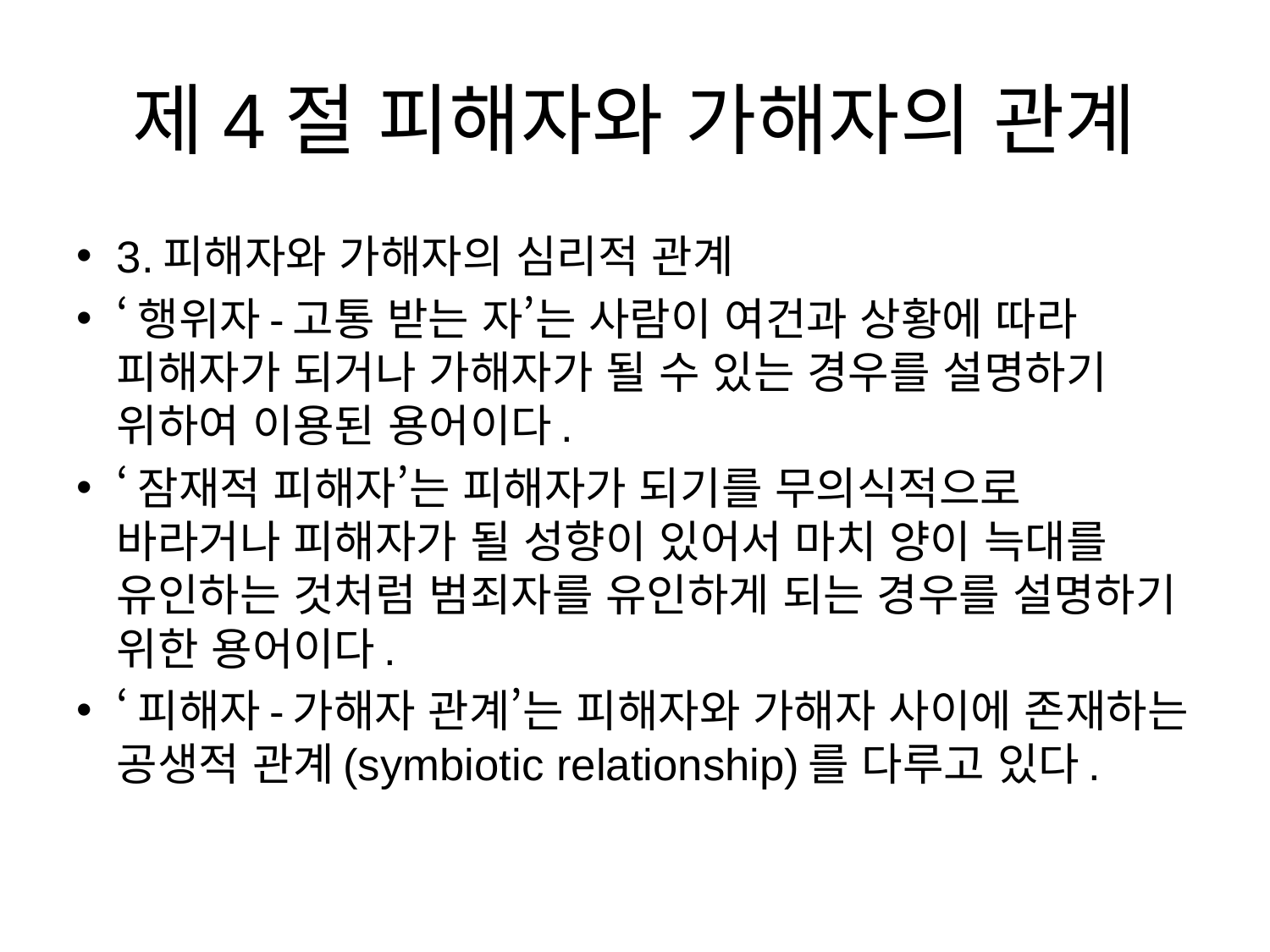

# 제4절 피해자와 가해자의 관계
3.피해자와 가해자의 심리적 관계
‘행위자-고통 받는 자’는 사람이 여건과 상황에 따라 피해자가 되거나 가해자가 될 수 있는 경우를 설명하기 위하여 이용된 용어이다.
‘잠재적 피해자’는 피해자가 되기를 무의식적으로 바라거나 피해자가 될 성향이 있어서 마치 양이 늑대를 유인하는 것처럼 범죄자를 유인하게 되는 경우를 설명하기 위한 용어이다.
‘피해자-가해자 관계’는 피해자와 가해자 사이에 존재하는 공생적 관계(symbiotic relationship)를 다루고 있다.